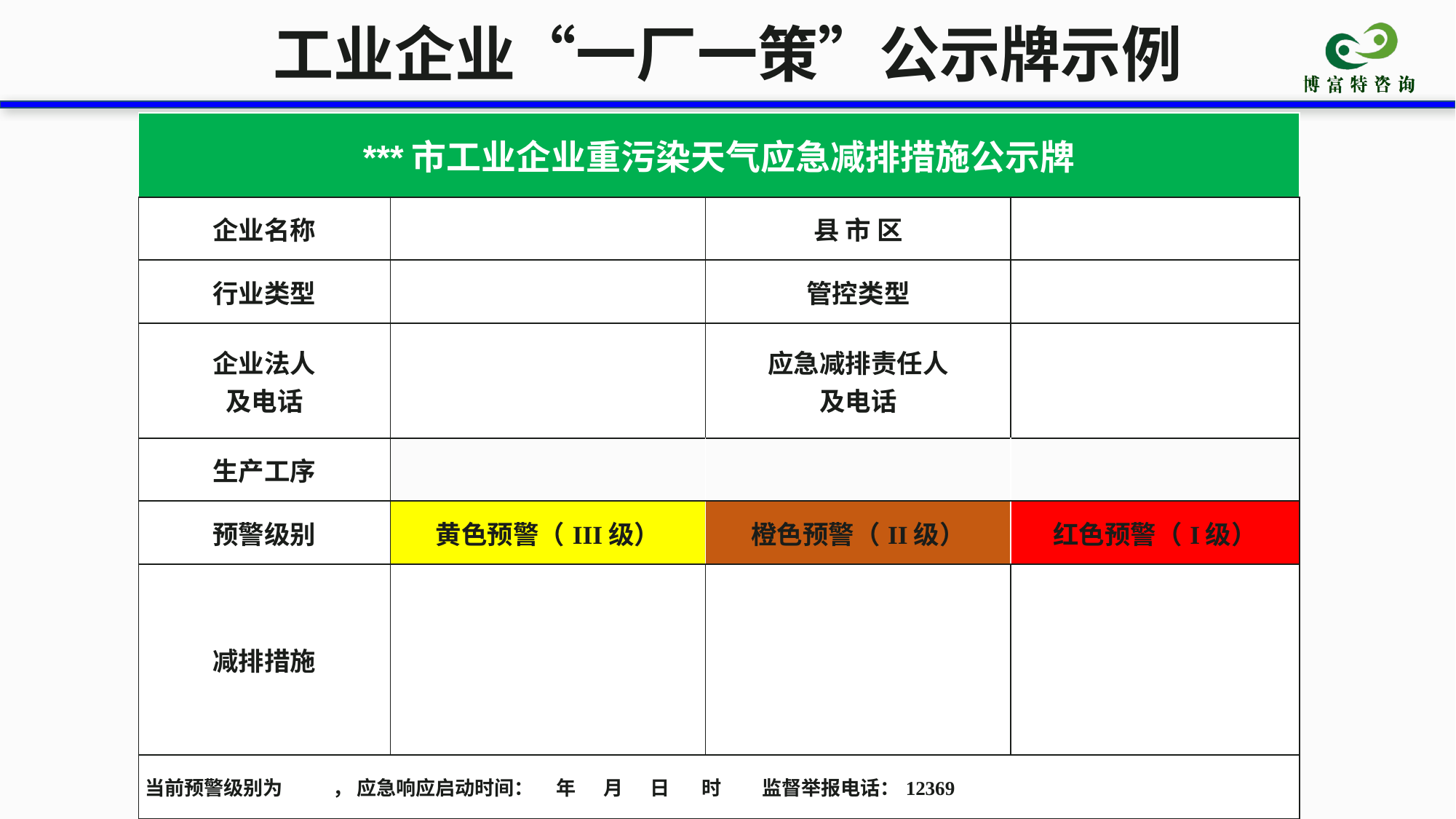

工业企业“一厂一策”公示牌示例

| \*\*\*市工业企业重污染天气应急减排措施公示牌 |  |  |  |
| --- | --- | --- | --- |
| 企业名称 |  | 县 市 区 |  |
| 行业类型 |  | 管控类型 |  |
| 企业法人 及电话 |  | 应急减排责任人 及电话 |  |
| 生产工序 |  |  |  |
| 预警级别 | 黄色预警（III级） | 橙色预警（II级） | 红色预警（I级） |
| 减排措施 |  |  |  |
| 当前预警级别为 ， 应急响应启动时间： 年 月 日 时 监督举报电话：12369 |  |  |  |